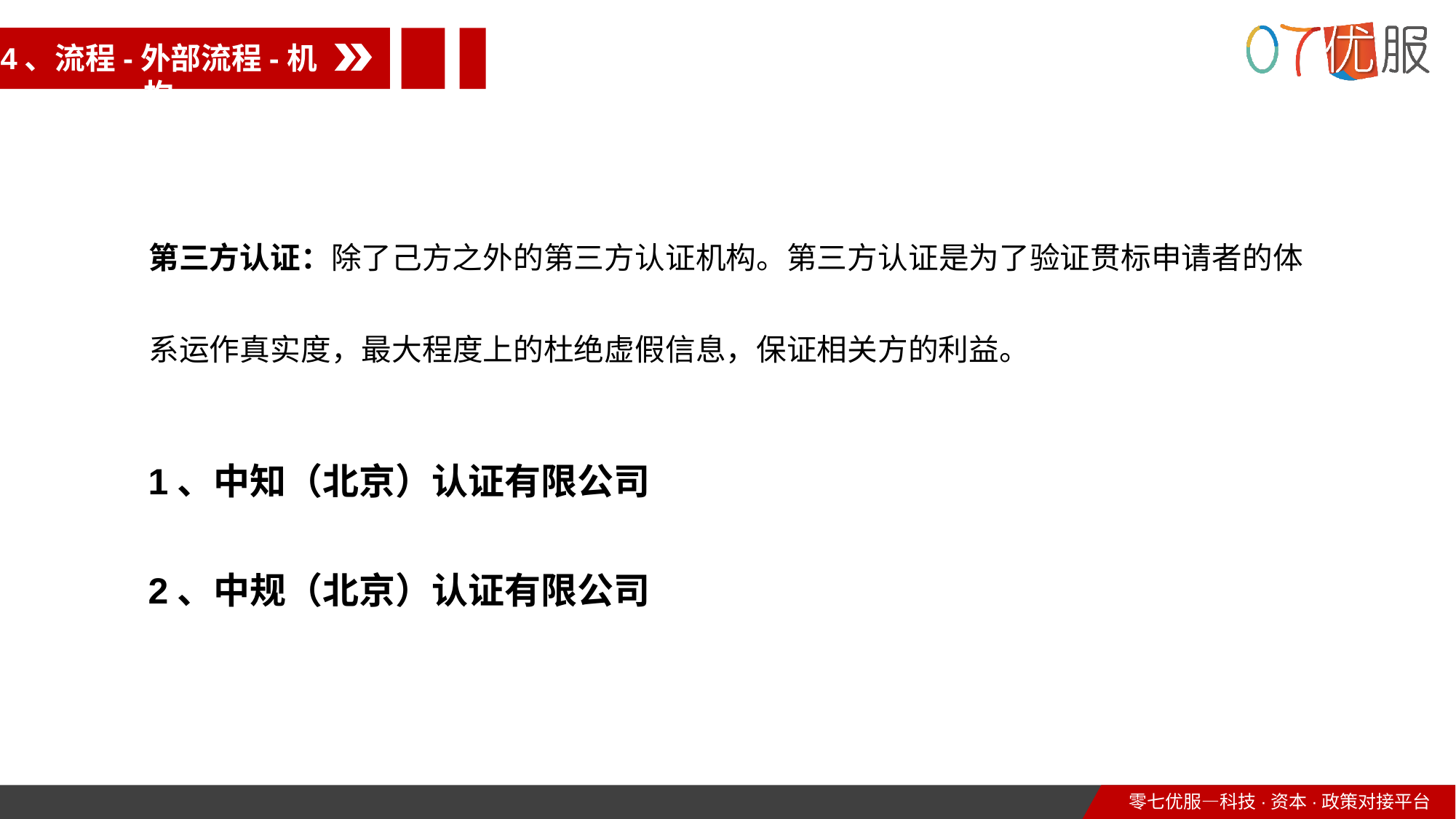

4、流程-外部流程-机构
第三方认证：除了己方之外的第三方认证机构。第三方认证是为了验证贯标申请者的体系运作真实度，最大程度上的杜绝虚假信息，保证相关方的利益。
1、中知（北京）认证有限公司
2、中规（北京）认证有限公司